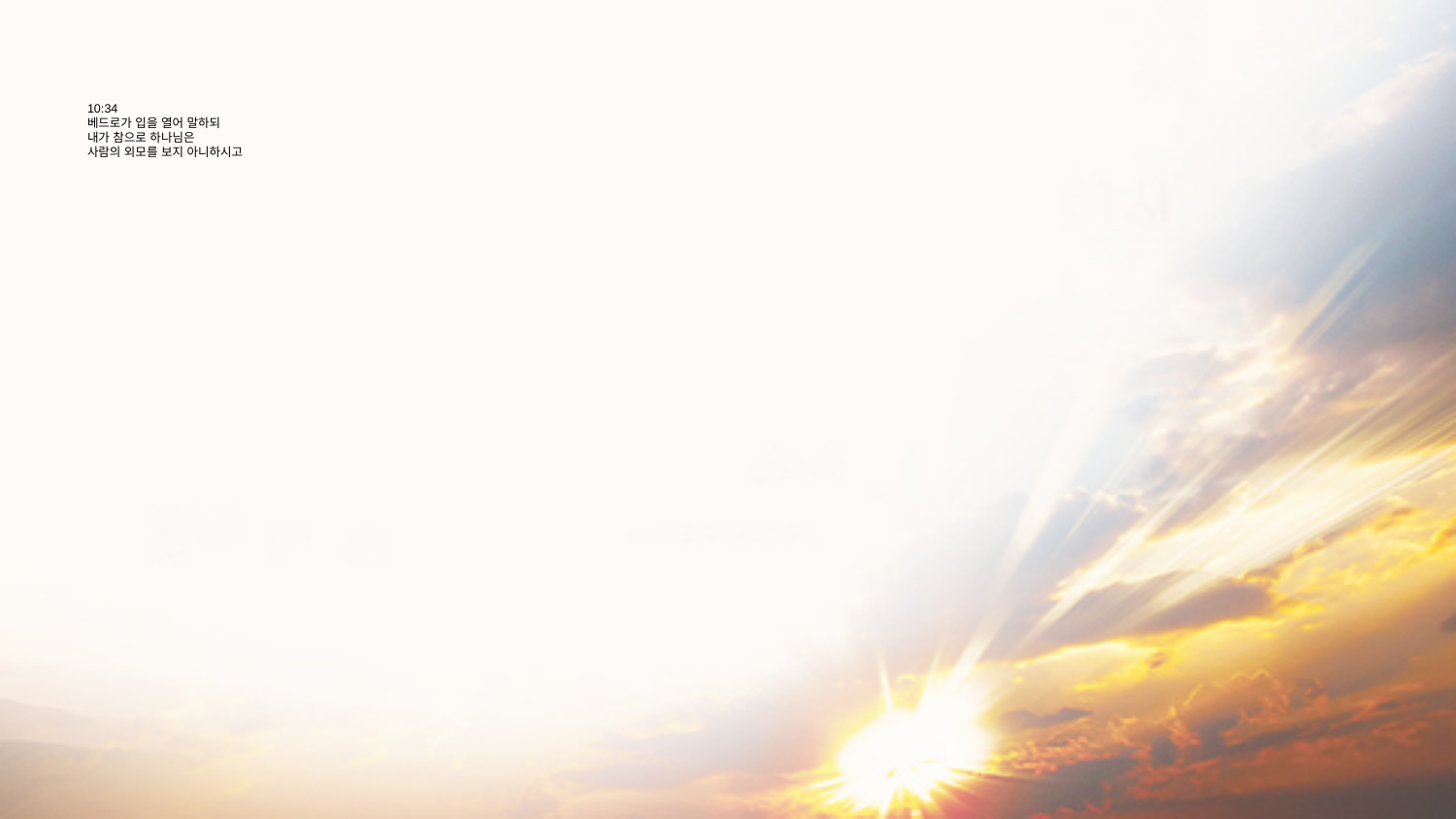

# 10:34 베드로가 입을 열어 말하되 내가 참으로 하나님은 사람의 외모를 보지 아니하시고